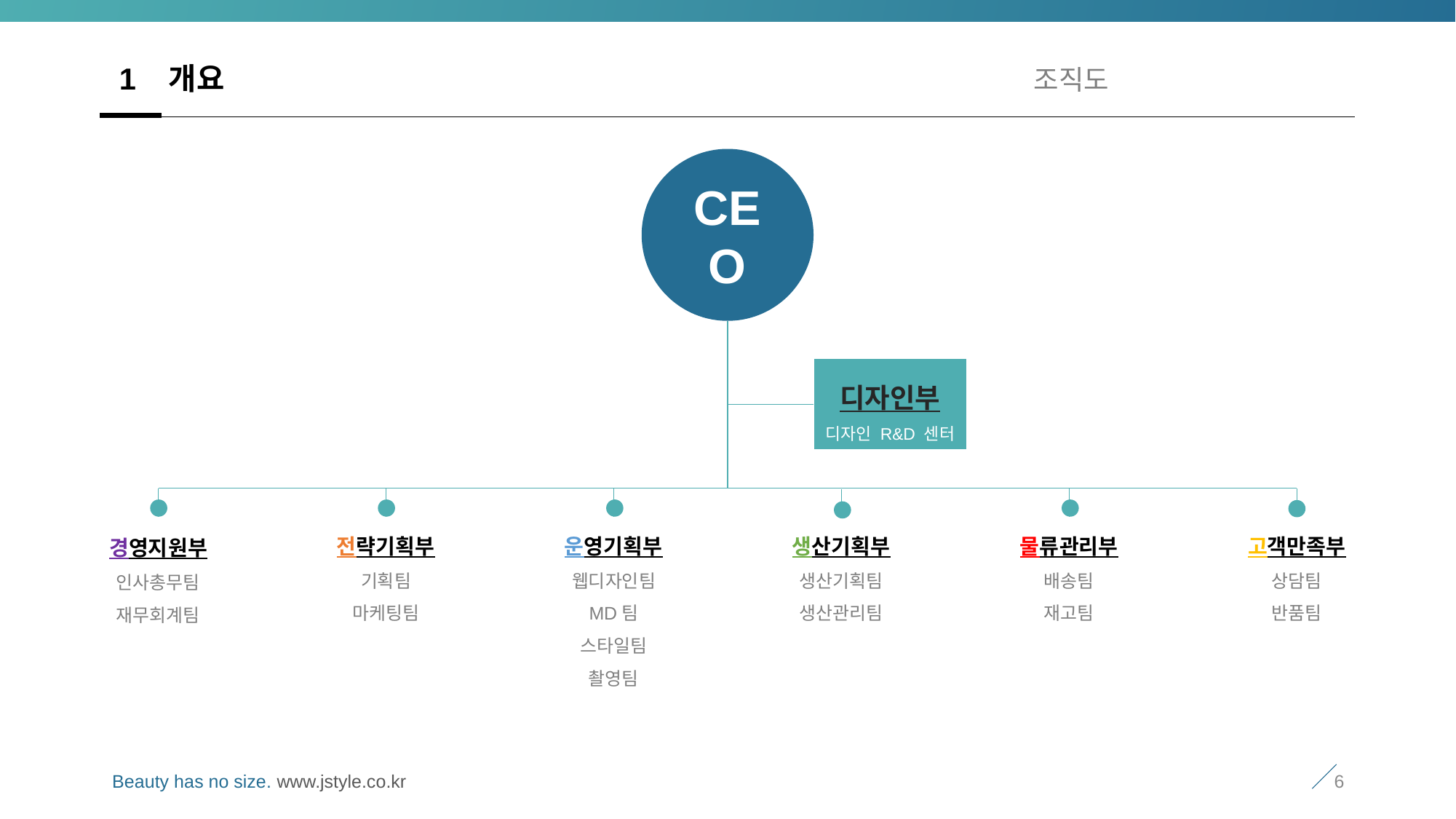

# 1   개요                                                                                                          조직도
CEO
디자인부
디자인 R&D 센터

전략기획부
기획팀
마케팅팀
운영기획부
웹디자인팀
MD팀
스타일팀
촬영팀
생산기획부
생산기획팀
생산관리팀
물류관리부
배송팀
재고팀
고객만족부
상담팀
반품팀
경영지원부
인사총무팀
재무회계팀
6